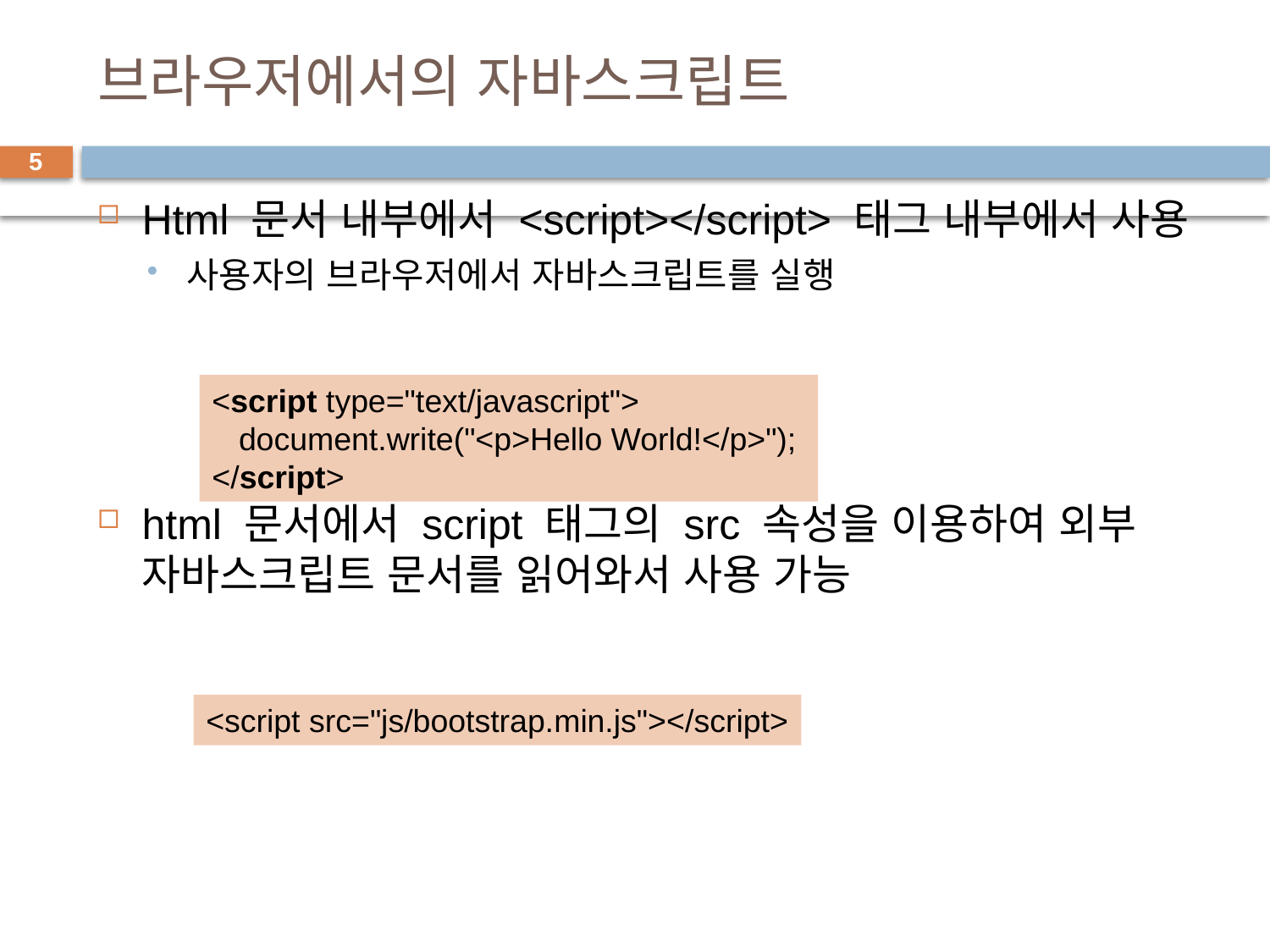

# 브라우저에서의 자바스크립트
5
Html 문서 내부에서 <script></script> 태그 내부에서 사용
사용자의 브라우저에서 자바스크립트를 실행

html 문서에서 script 태그의 src 속성을 이용하여 외부 자바스크립트 문서를 읽어와서 사용 가능
<script type="text/javascript">
   document.write("<p>Hello World!</p>");
</script>
<script src="js/bootstrap.min.js"></script>